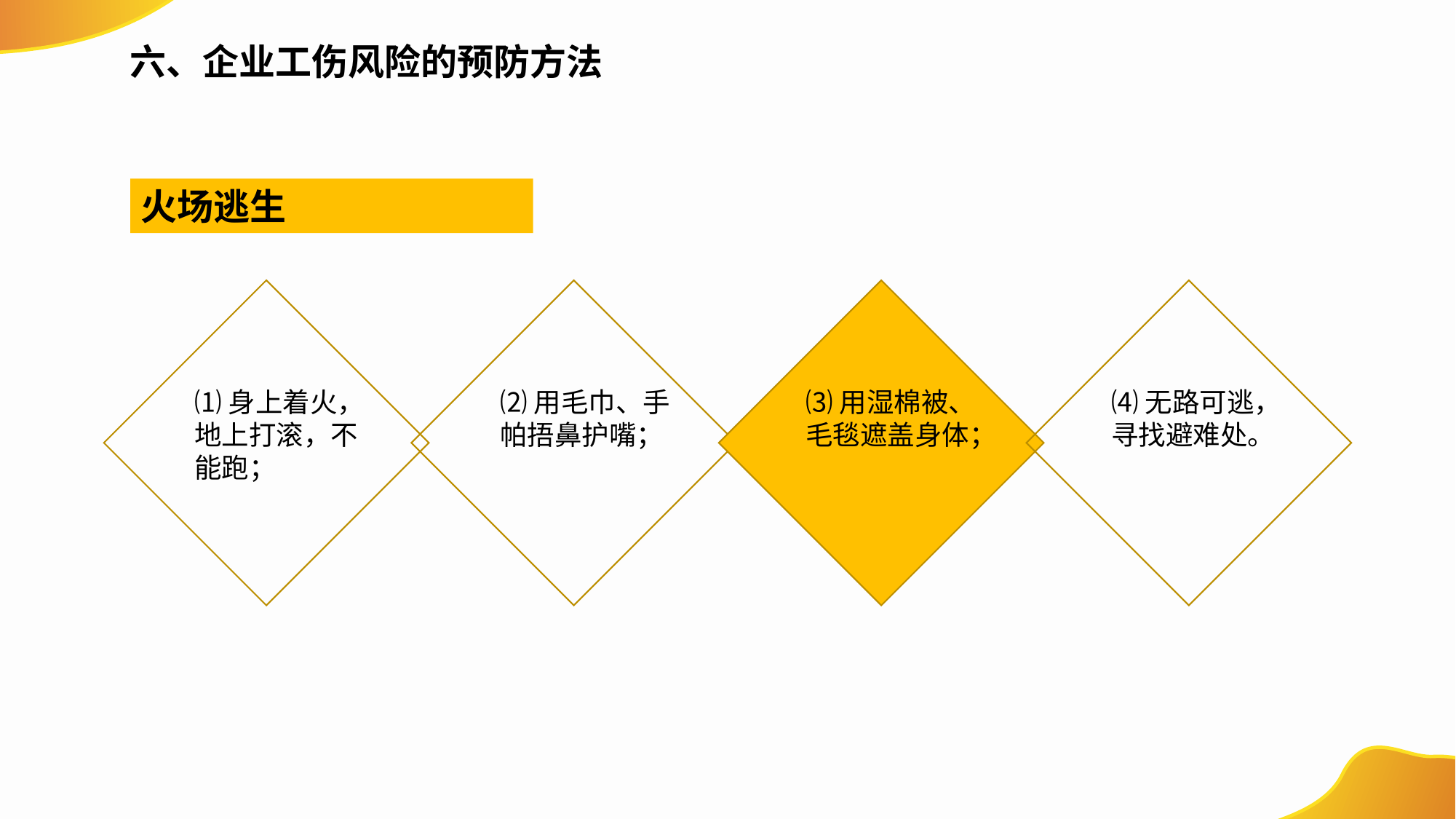

火场逃生

⑴身上着火，地上打滚，不能跑；
⑵用毛巾、手帕捂鼻护嘴；
⑶用湿棉被、毛毯遮盖身体；
⑷无路可逃，寻找避难处。